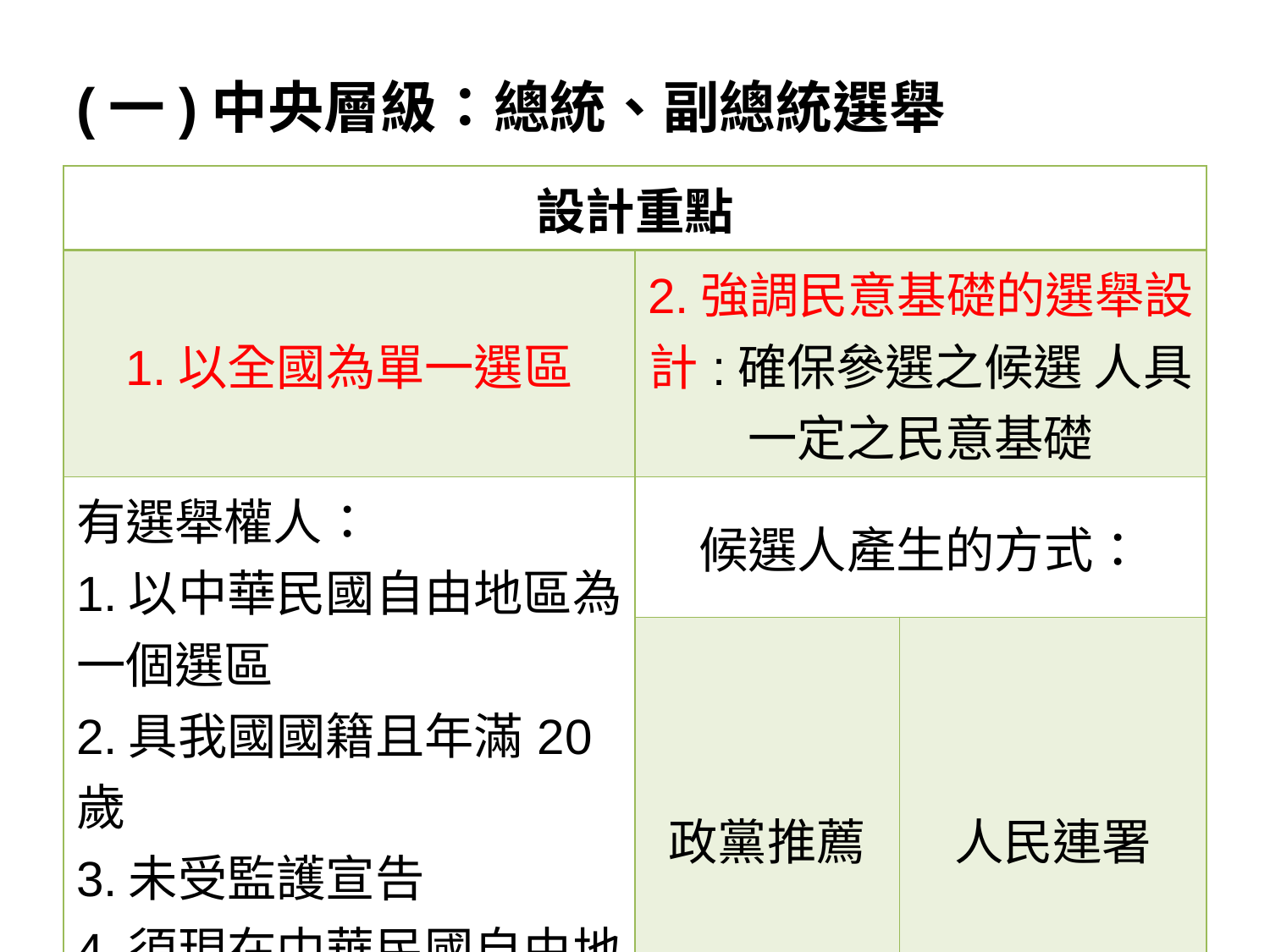

# (一)中央層級：總統、副總統選舉
| 設計重點 |  |  |
| --- | --- | --- |
| 1.以全國為單一選區 | 2.強調民意基礎的選舉設計:確保參選之候選 人具一定之民意基礎 |  |
| 有選舉權人： 1.以中華民國自由地區為一個選區 2.具我國國籍且年滿20歲 3.未受監護宣告 4.須現在中華民國自由地區繼續居住滿六個月以上 | 候選人產生的方式： |  |
|  | 政黨推薦 | 人民連署 |